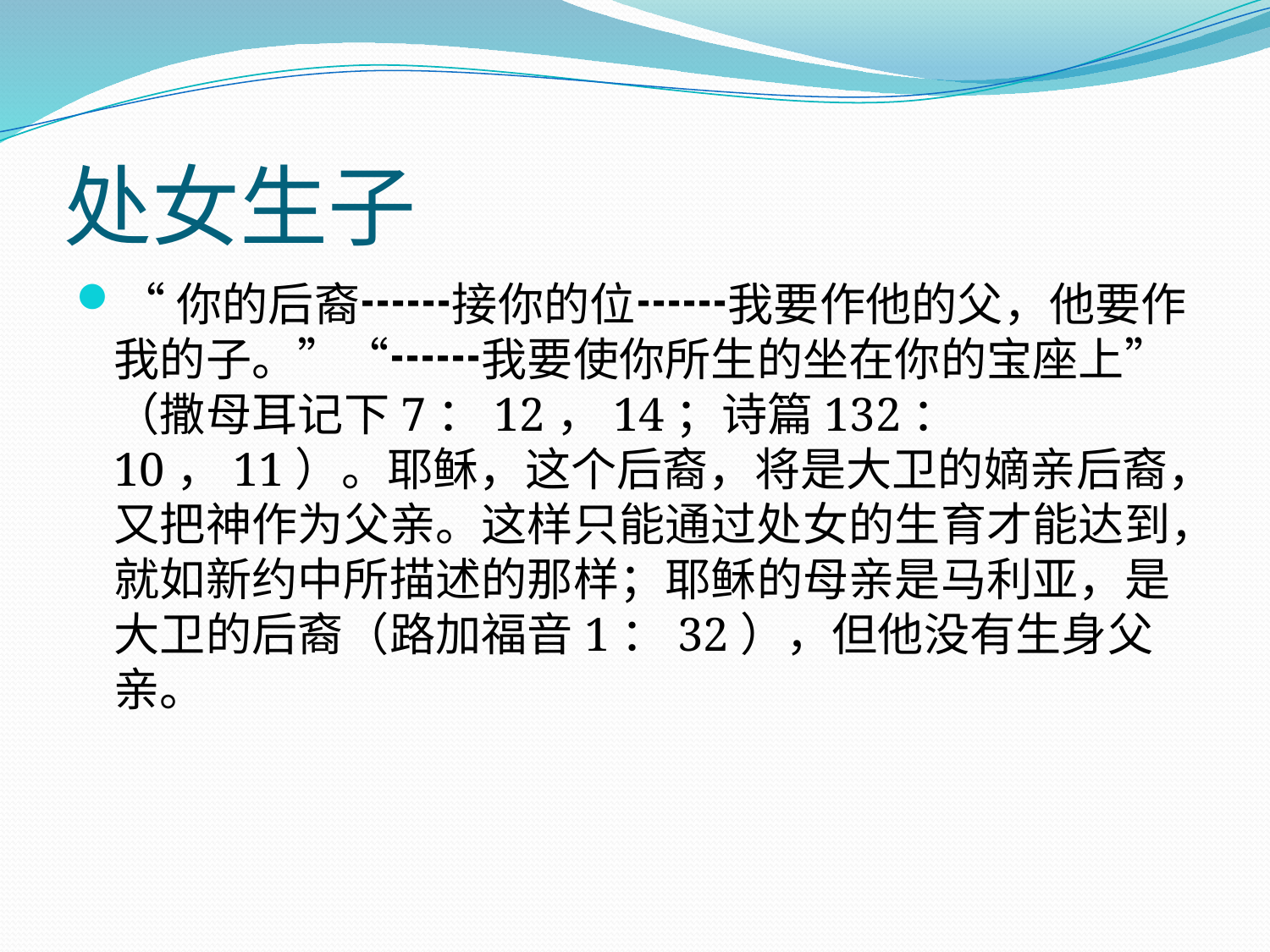

# 处女生子
“你的后裔┅┅接你的位┅┅我要作他的父，他要作我的子。”“┅┅我要使你所生的坐在你的宝座上”（撒母耳记下7：12，14；诗篇132：10，11）。耶稣，这个后裔，将是大卫的嫡亲后裔，又把神作为父亲。这样只能通过处女的生育才能达到，就如新约中所描述的那样；耶稣的母亲是马利亚，是大卫的后裔（路加福音1：32），但他没有生身父亲。